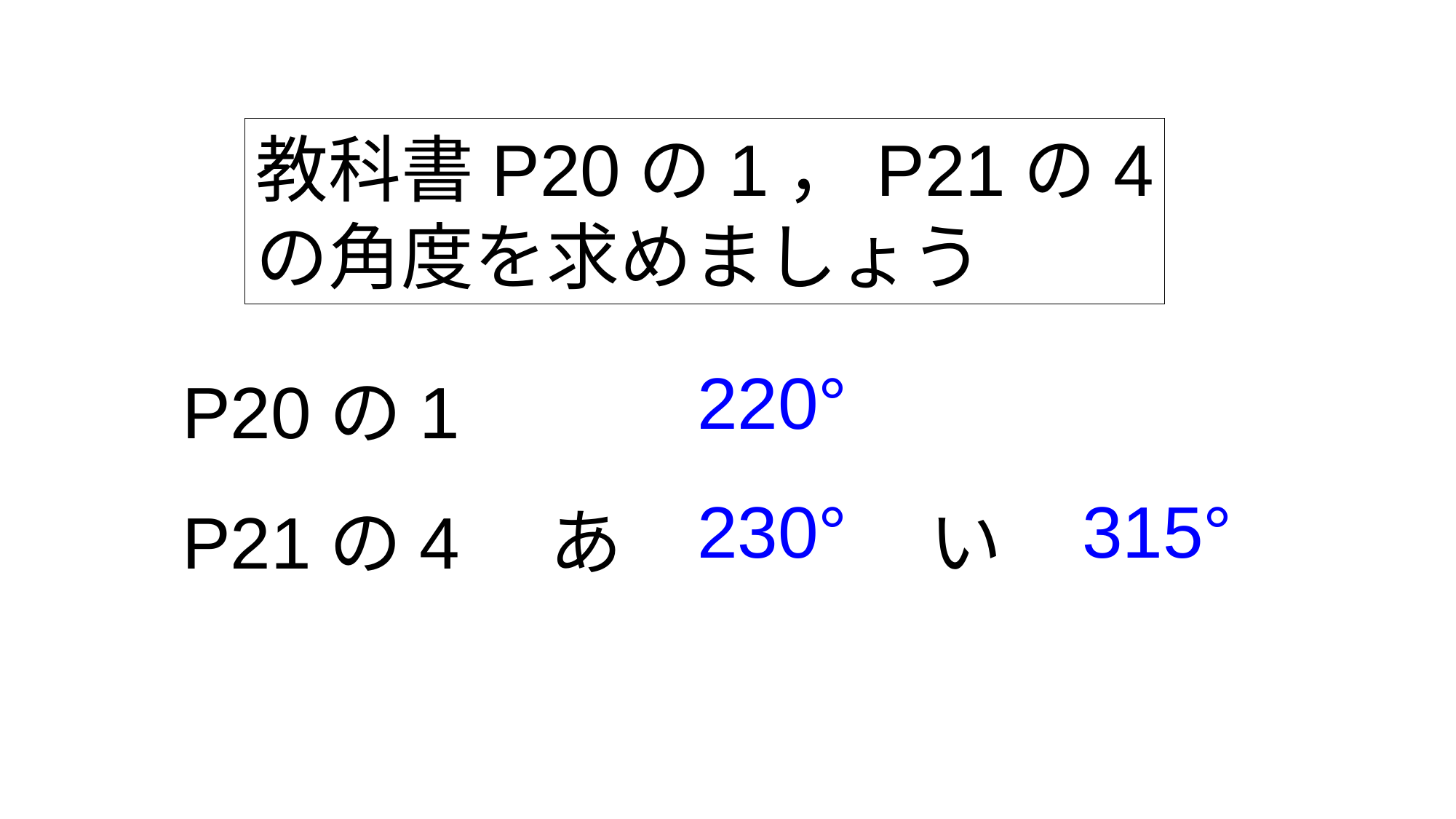

教科書P20の1，P21の4
の角度を求めましょう
P20の1
P21の4　あ　 　　　い
220°
230°
315°